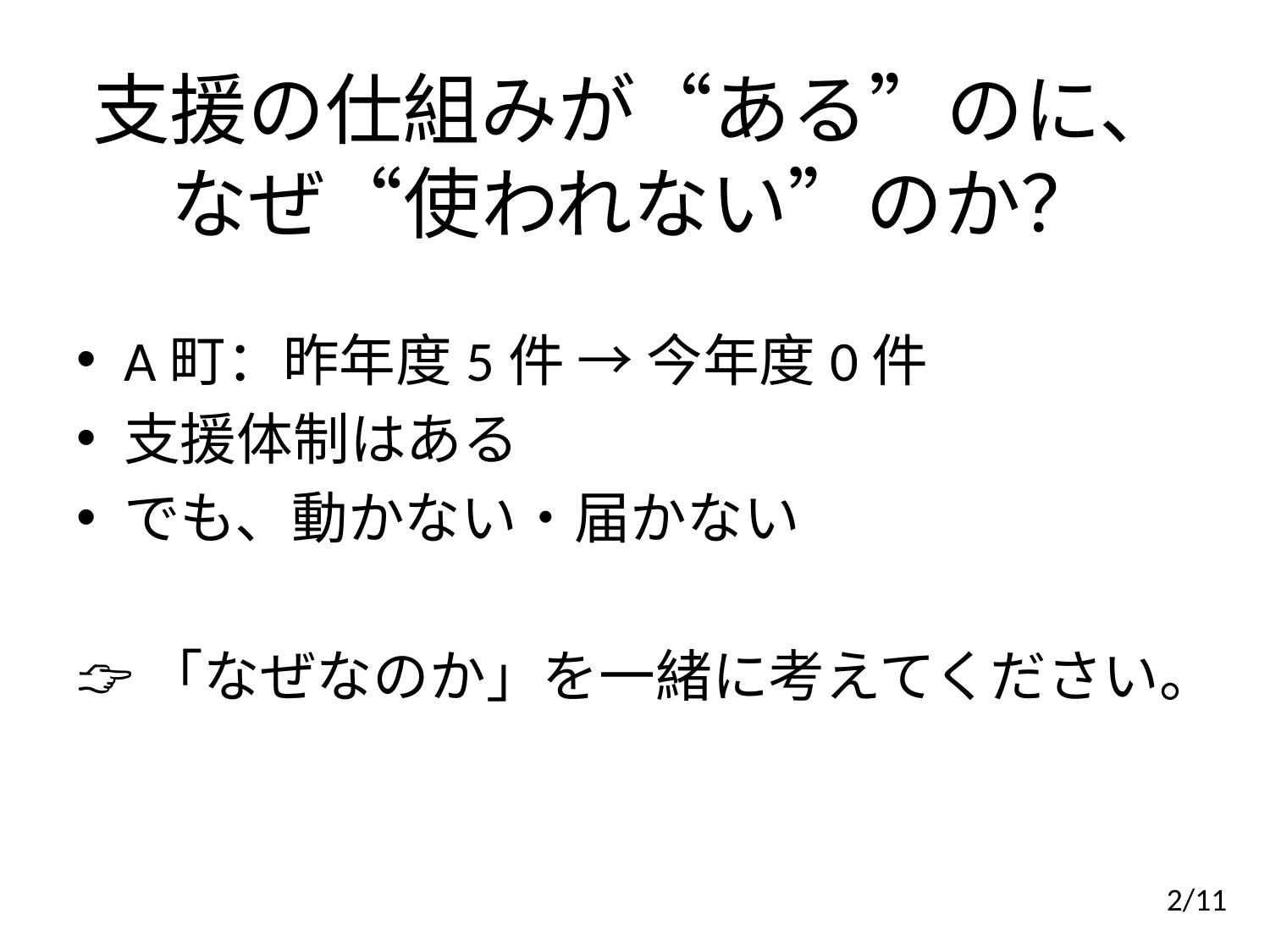

# 支援の仕組みが“ある”のに、 なぜ“使われない”のか？
A町：昨年度5件 → 今年度0件
支援体制はある
でも、動かない・届かない

👉「なぜなのか」を一緒に考えてください。
2/11